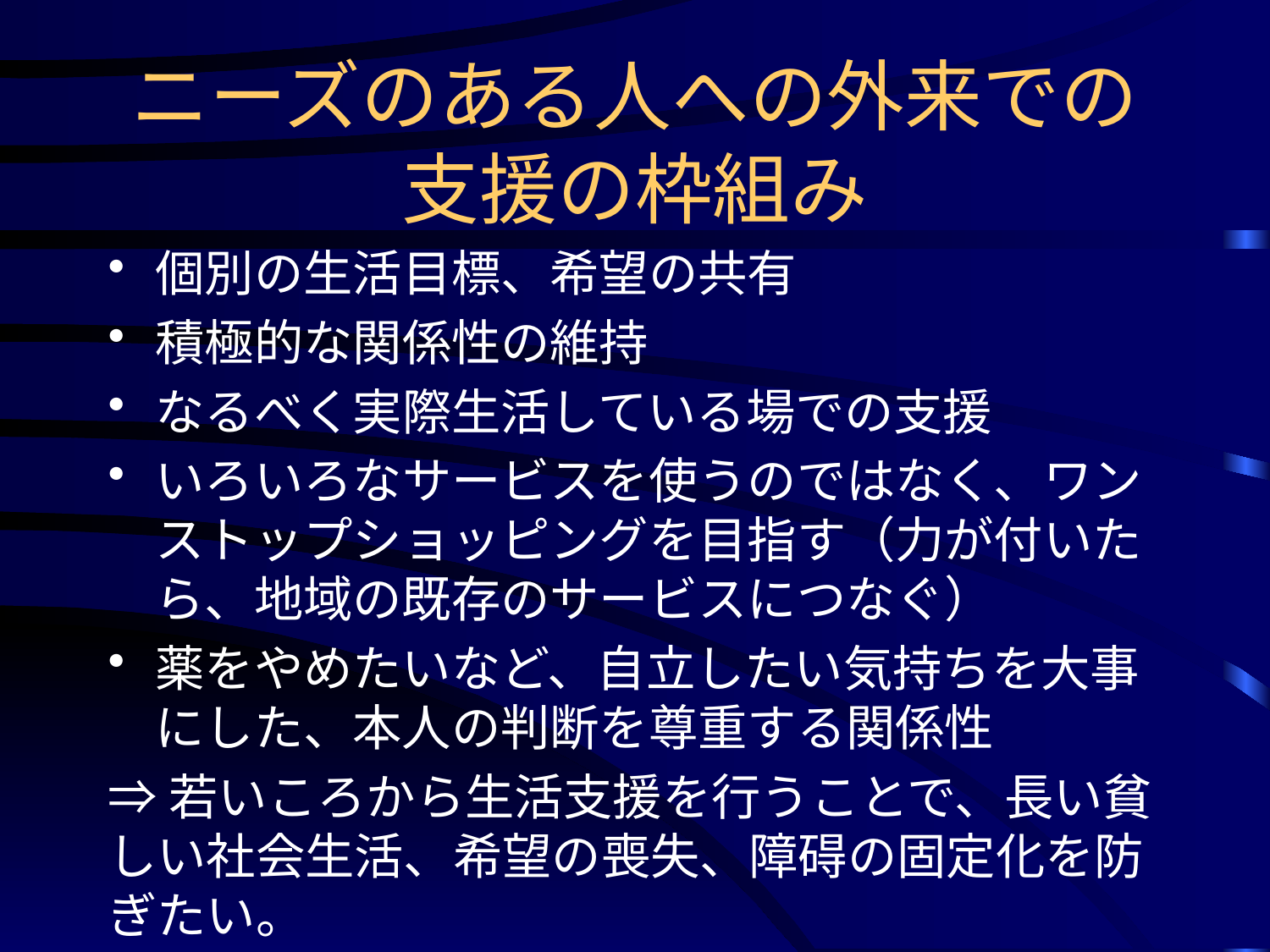

# ニーズのある人への外来での 支援の枠組み
個別の生活目標、希望の共有
積極的な関係性の維持
なるべく実際生活している場での支援
いろいろなサービスを使うのではなく、ワンストップショッピングを目指す（力が付いたら、地域の既存のサービスにつなぐ）
薬をやめたいなど、自立したい気持ちを大事にした、本人の判断を尊重する関係性
⇒若いころから生活支援を行うことで、長い貧しい社会生活、希望の喪失、障碍の固定化を防ぎたい。